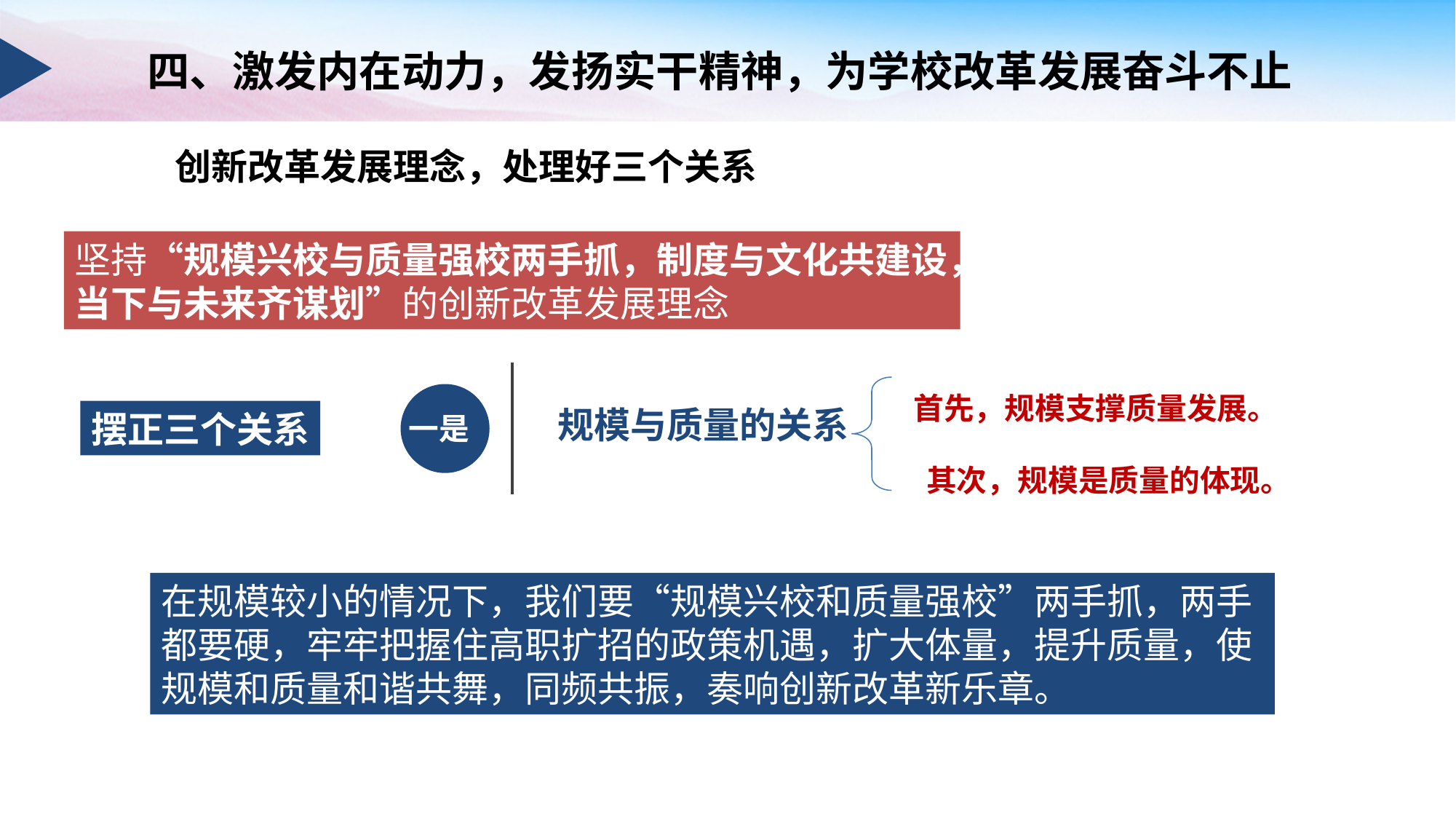

四、激发内在动力，发扬实干精神，为学校改革发展奋斗不止

 创新改革发展理念，处理好三个关系
坚持“规模兴校与质量强校两手抓，制度与文化共建设，当下与未来齐谋划”的创新改革发展理念

首先，规模支撑质量发展。

规模与质量的关系
摆正三个关系
一是
其次，规模是质量的体现。
在规模较小的情况下，我们要“规模兴校和质量强校”两手抓，两手都要硬，牢牢把握住高职扩招的政策机遇，扩大体量，提升质量，使规模和质量和谐共舞，同频共振，奏响创新改革新乐章。